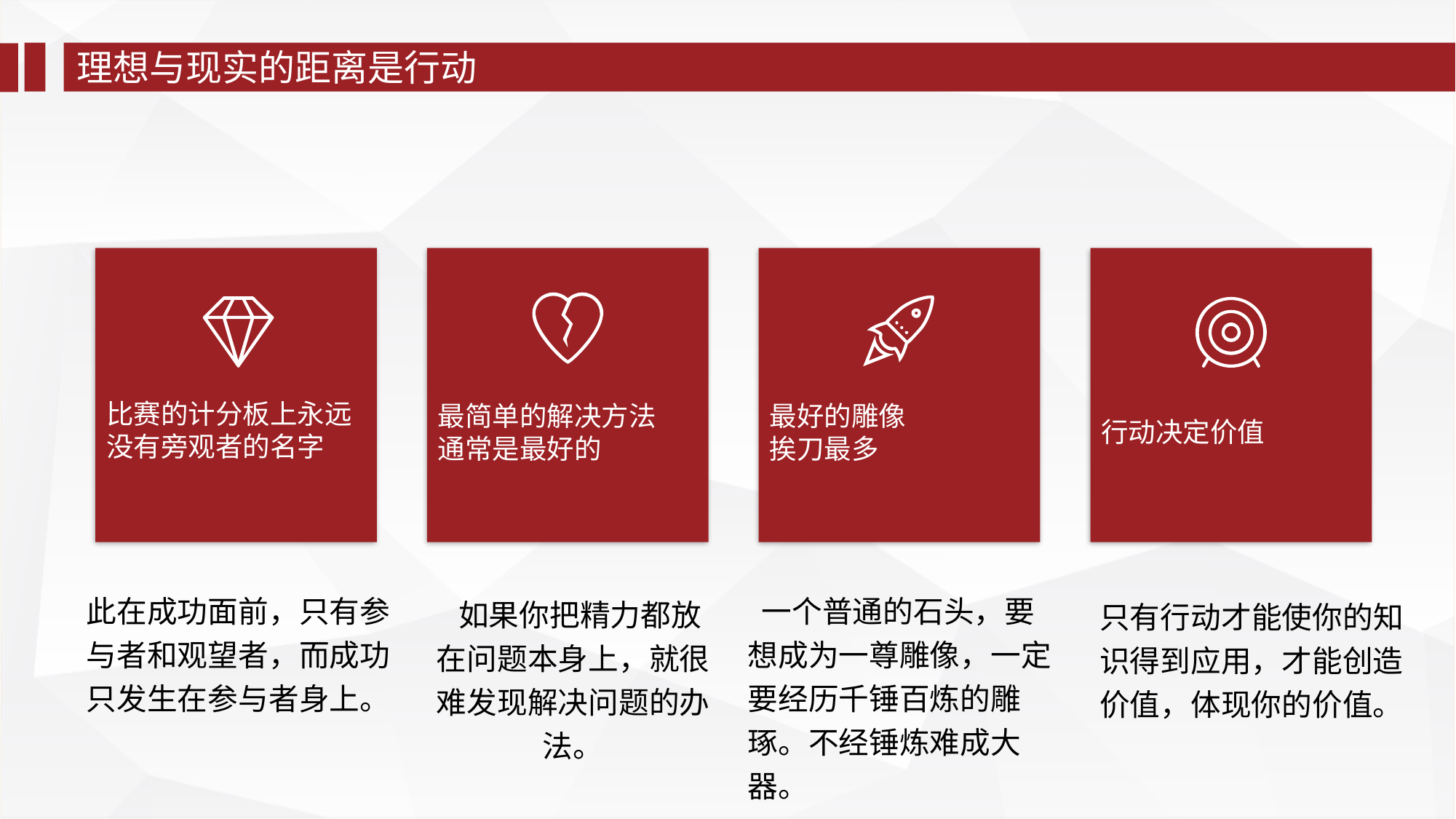

理想与现实的距离是行动

比赛的计分板上永远没有旁观者的名字

此在成功面前，只有参与者和观望者，而成功只发生在参与者身上。
最简单的解决方法
通常是最好的

 如果你把精力都放在问题本身上，就很难发现解决问题的办法。
最好的雕像
挨刀最多

 一个普通的石头，要想成为一尊雕像，一定要经历千锤百炼的雕琢。不经锤炼难成大器。
行动决定价值

只有行动才能使你的知识得到应用，才能创造价值，体现你的价值。